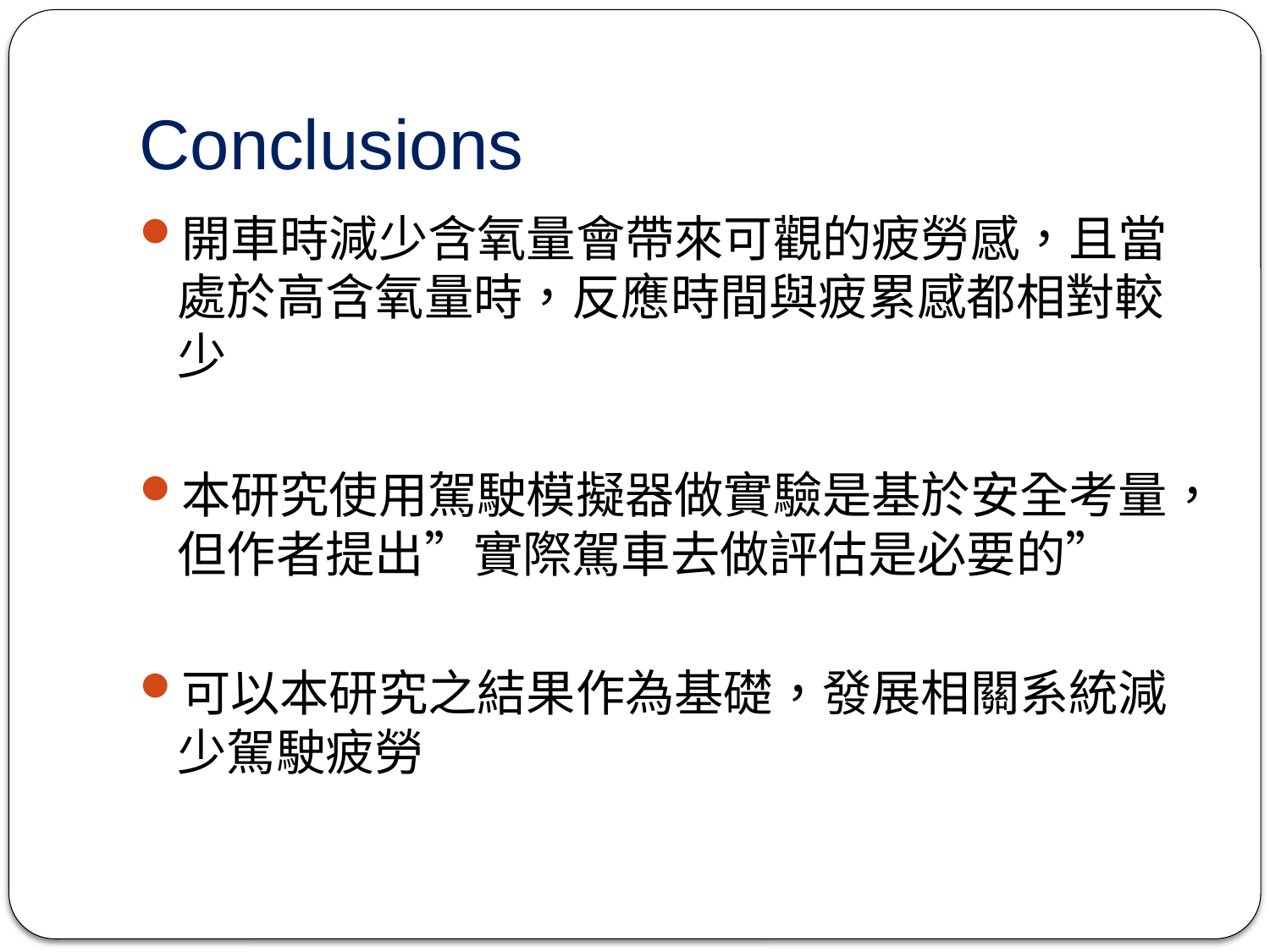

# Conclusions
開車時減少含氧量會帶來可觀的疲勞感，且當處於高含氧量時，反應時間與疲累感都相對較少

本研究使用駕駛模擬器做實驗是基於安全考量，但作者提出”實際駕車去做評估是必要的”

可以本研究之結果作為基礎，發展相關系統減少駕駛疲勞